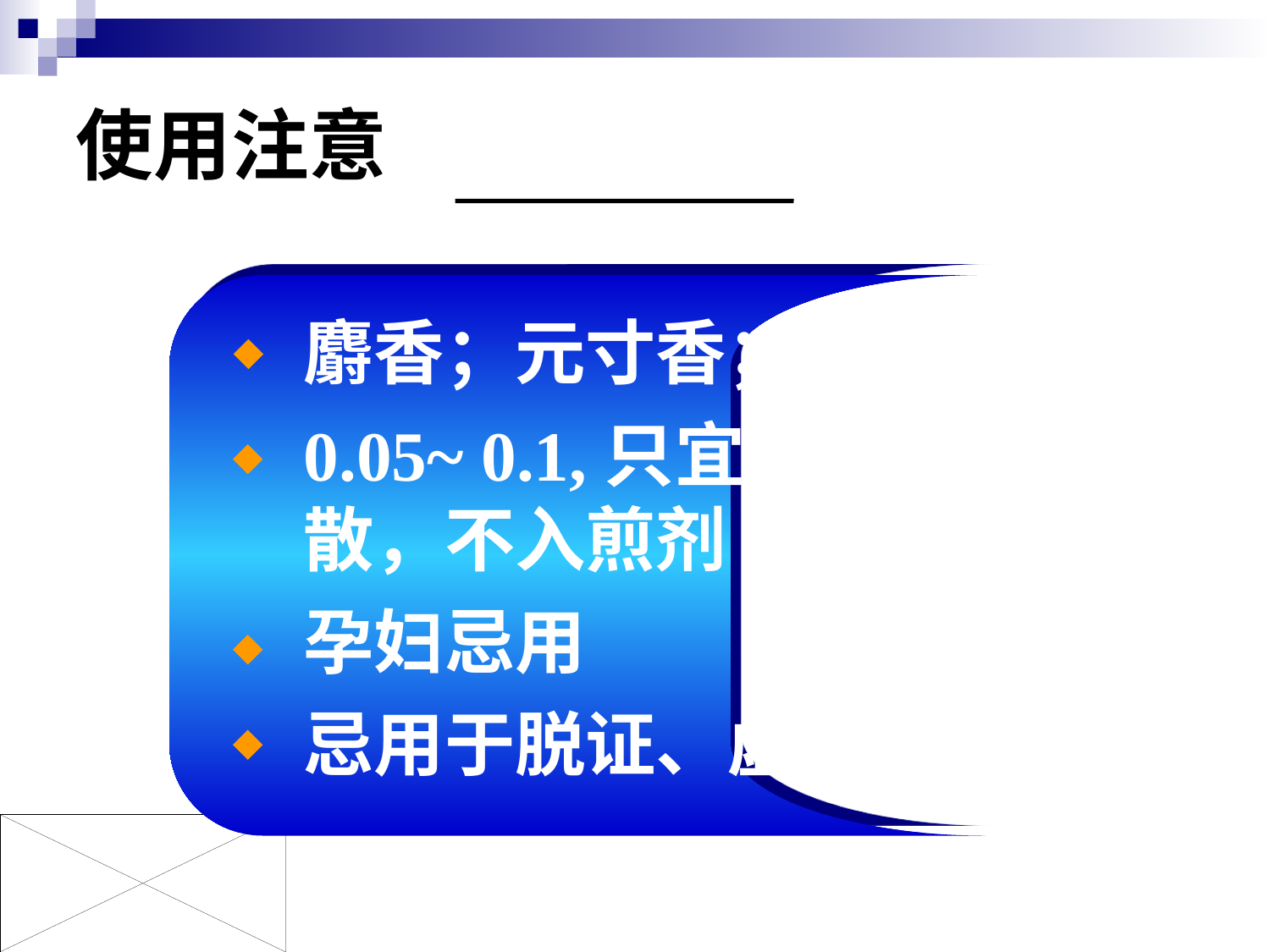

# 使用注意

麝香；元寸香；当门子
0.05~ 0.1,只宜配入丸散，不入煎剂
孕妇忌用
忌用于脱证、虚证